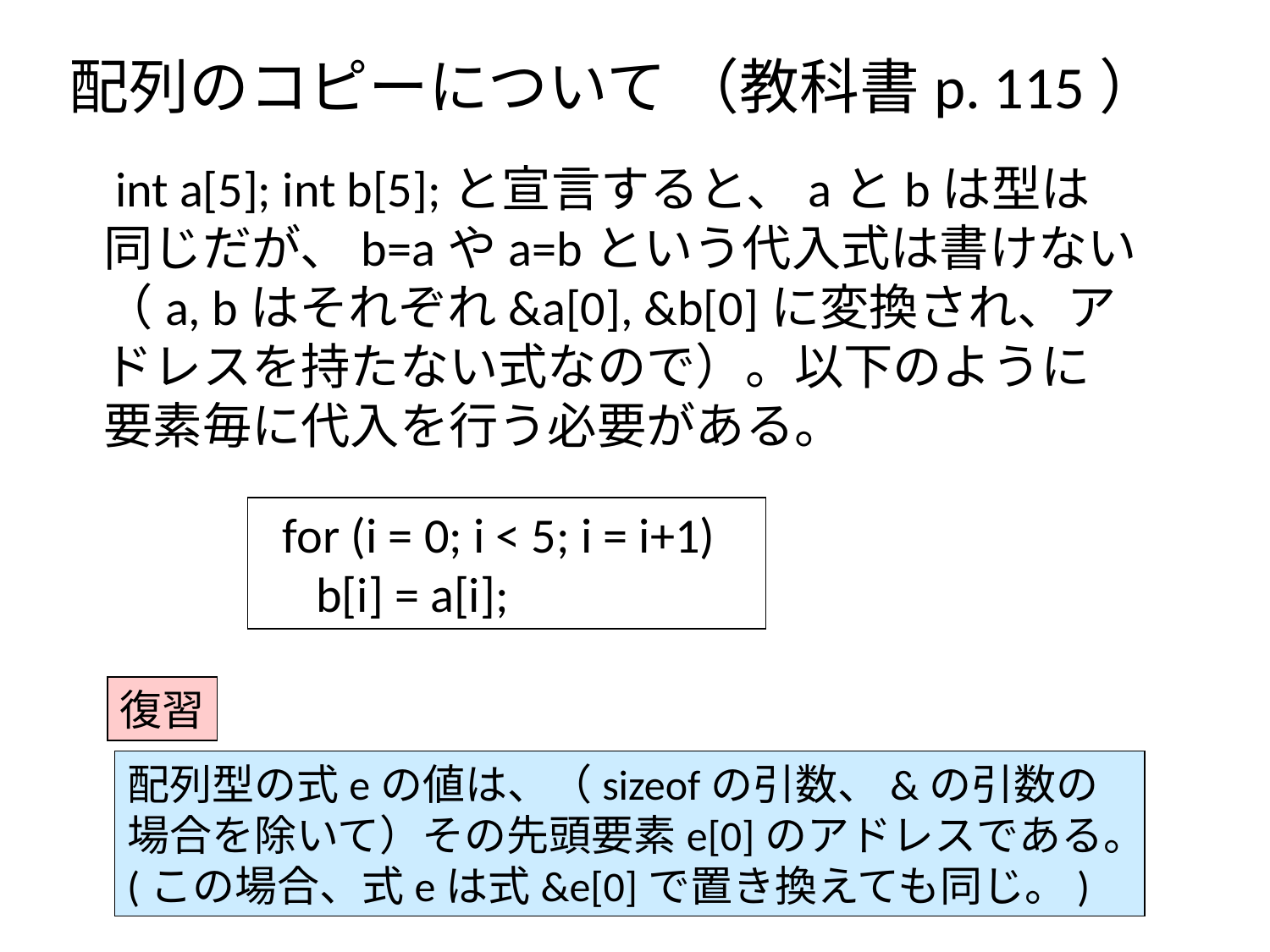

# 配列のコピーについて （教科書p. 115）
 int a[5]; int b[5];と宣言すると、aとbは型は同じだが、b=aやa=bという代入式は書けない（a, bはそれぞれ&a[0], &b[0]に変換され、アドレスを持たない式なので）。以下のように要素毎に代入を行う必要がある。
  for (i = 0; i < 5; i = i+1)
     b[i] = a[i];
復習
配列型の式eの値は、（sizeofの引数、&の引数の場合を除いて）その先頭要素e[0]のアドレスである。(この場合、式eは式&e[0]で置き換えても同じ。)